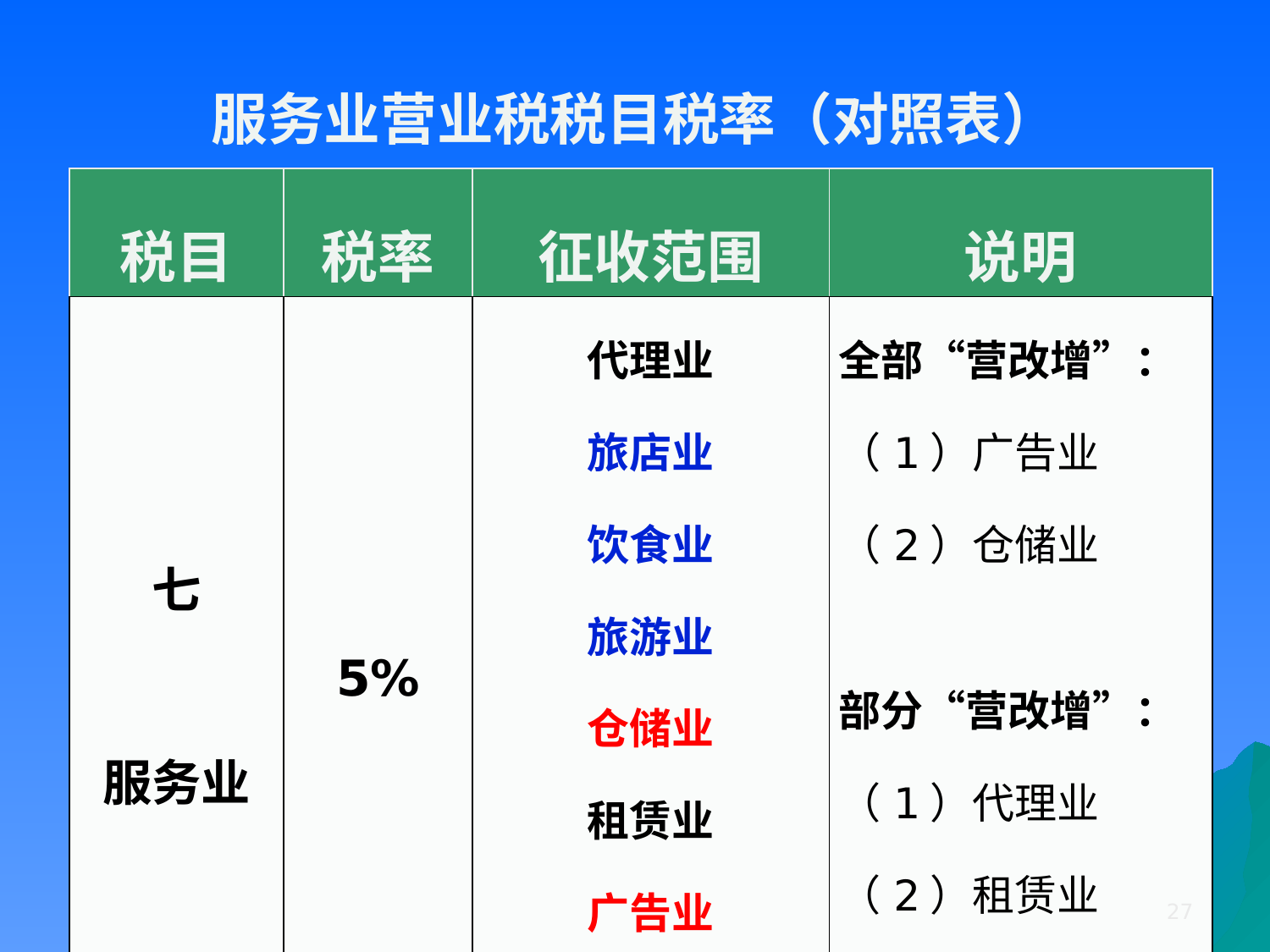

# 服务业营业税税目税率（对照表）
| 税目 | 税率 | 征收范围 | 说明 |
| --- | --- | --- | --- |
| 七 服务业 | 5% | 代理业 旅店业 饮食业 旅游业 仓储业 租赁业 广告业 其他服务业 | 全部“营改增”： （1）广告业 （2）仓储业   部分“营改增”： （1）代理业 （2）租赁业 （3）其他服务业 |
27